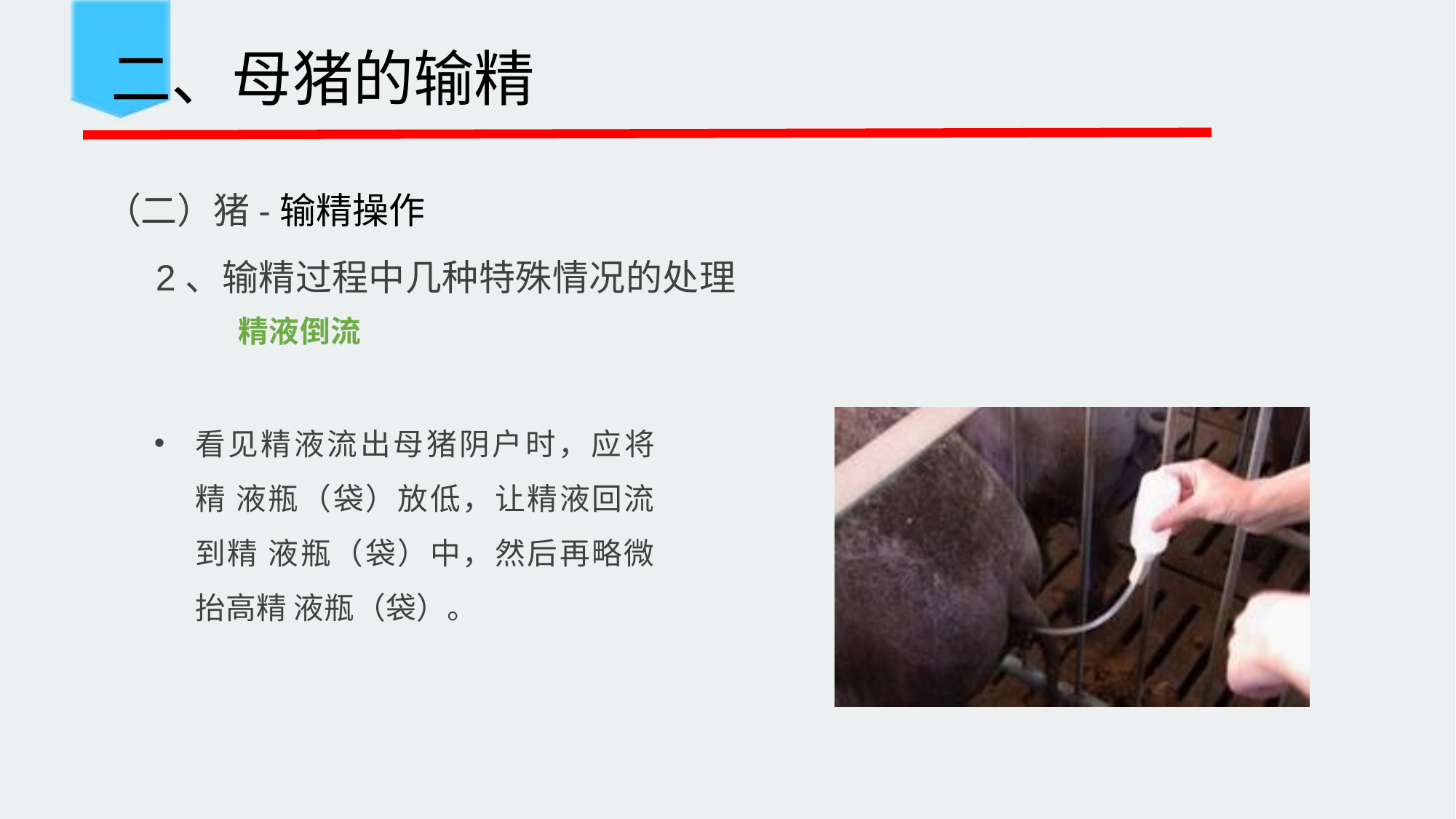

二、母猪的输精
  （二）猪-输精操作
       2、输精过程中几种特殊情况的处理

精液倒流

看见精液流出母猪阴户时，应将精 液瓶（袋）放低，让精液回流到精 液瓶（袋）中，然后再略微抬高精 液瓶（袋）。